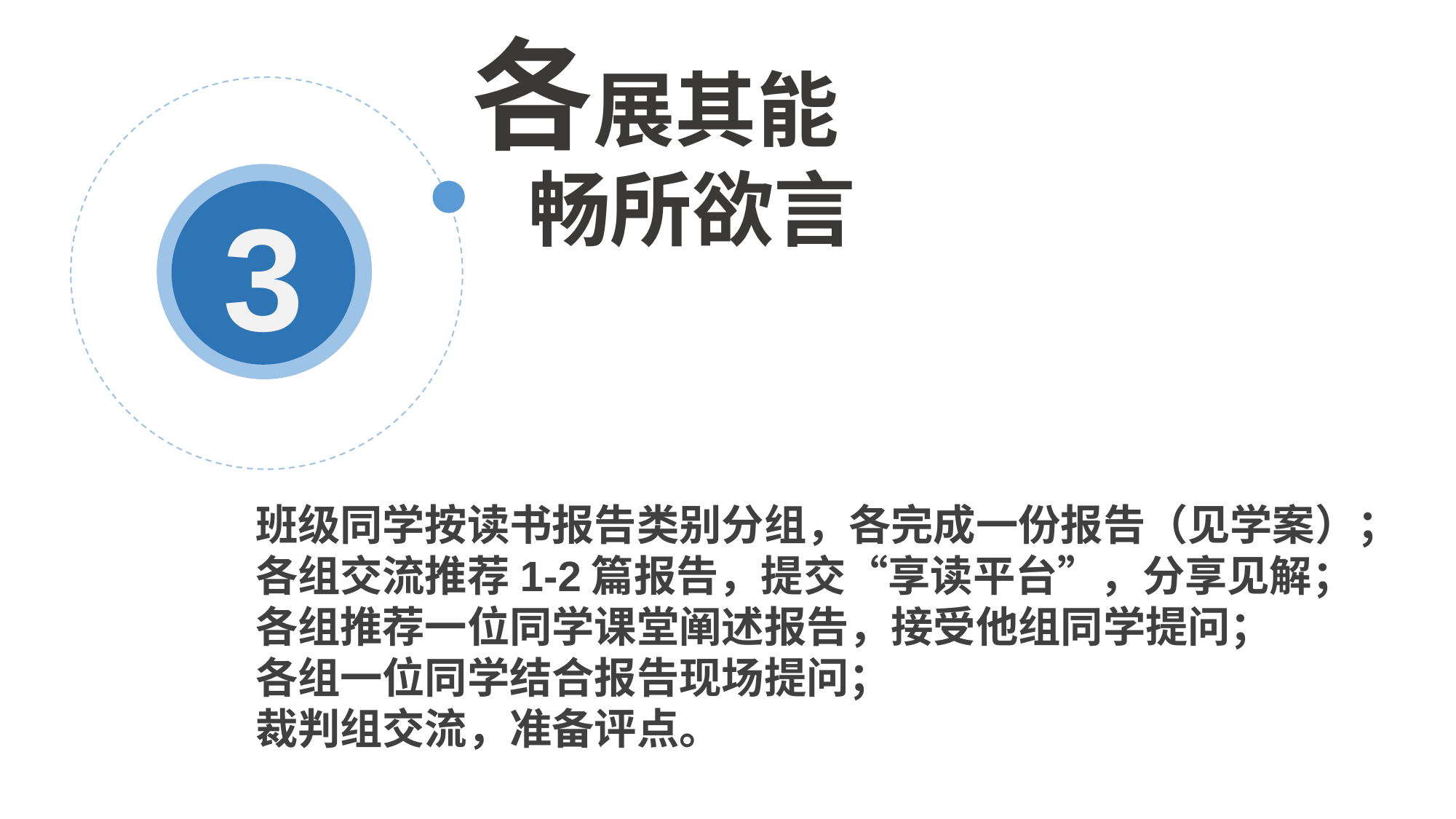

各展其能
  畅所欲言

3

班级同学按读书报告类别分组，各完成一份报告（见学案）；
各组交流推荐1-2篇报告，提交“享读平台”，分享见解；
各组推荐一位同学课堂阐述报告，接受他组同学提问；
各组一位同学结合报告现场提问；
裁判组交流，准备评点。